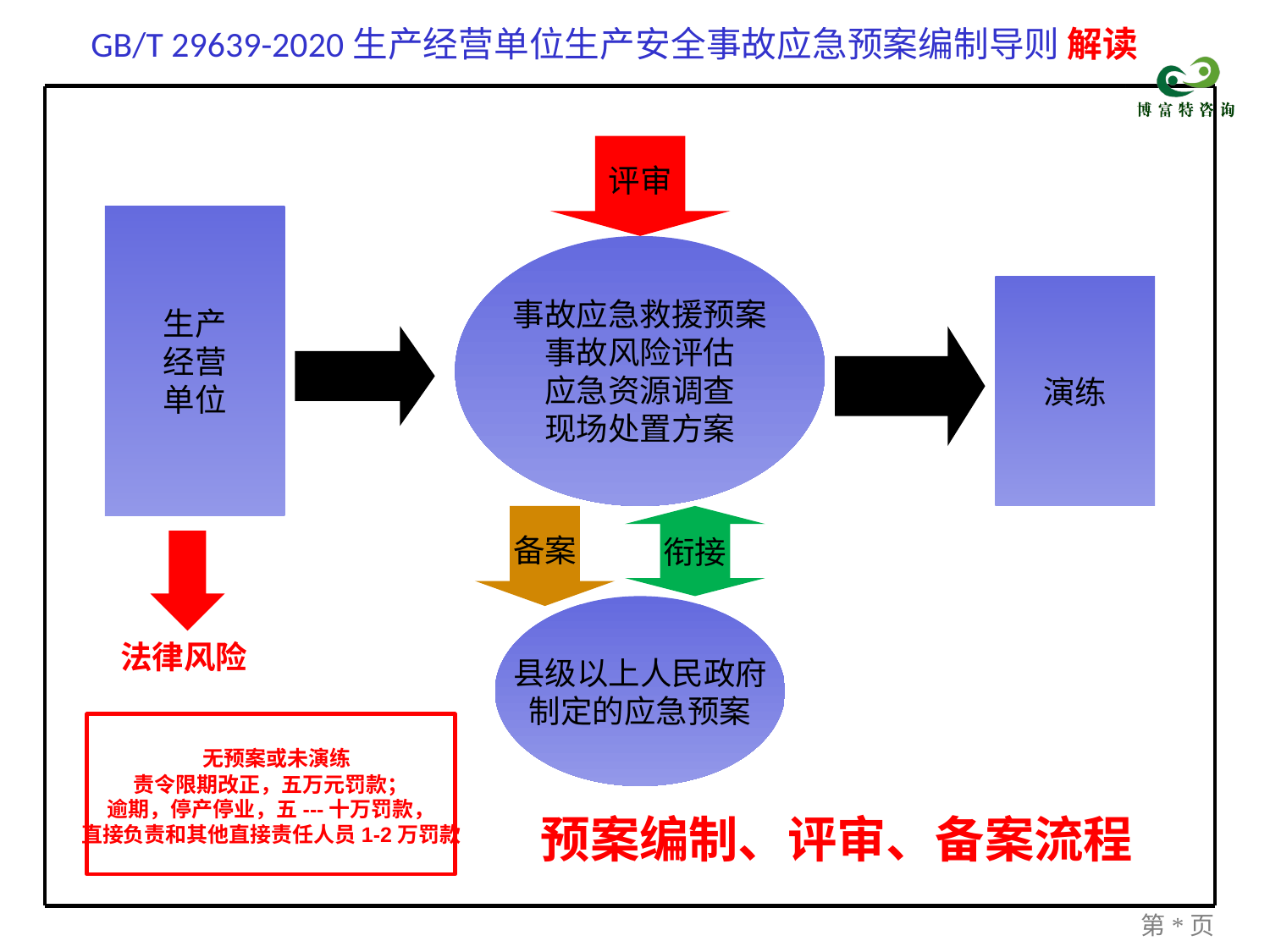

评审
生产
经营
单位
事故应急救援预案
事故风险评估
应急资源调查
现场处置方案
演练
编制
定期组织
备案
衔接

县级以上人民政府
制定的应急预案
法律风险
 无预案或未演练
责令限期改正，五万元罚款；
逾期，停产停业，五---十万罚款，
直接负责和其他直接责任人员1-2万罚款
预案编制、评审、备案流程